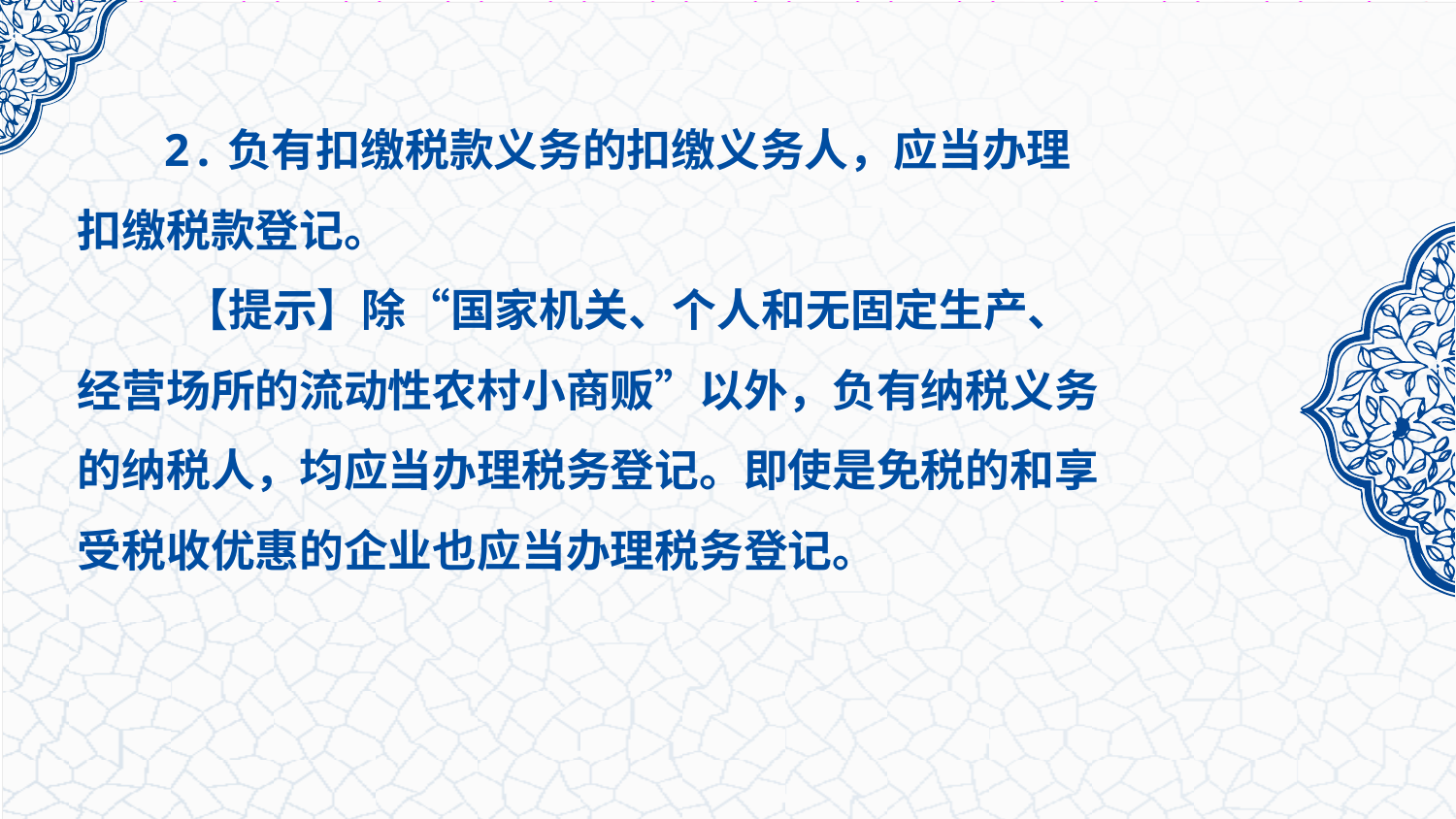

2.负有扣缴税款义务的扣缴义务人，应当办理扣缴税款登记。
 【提示】除“国家机关、个人和无固定生产、经营场所的流动性农村小商贩”以外，负有纳税义务的纳税人，均应当办理税务登记。即使是免税的和享受税收优惠的企业也应当办理税务登记。